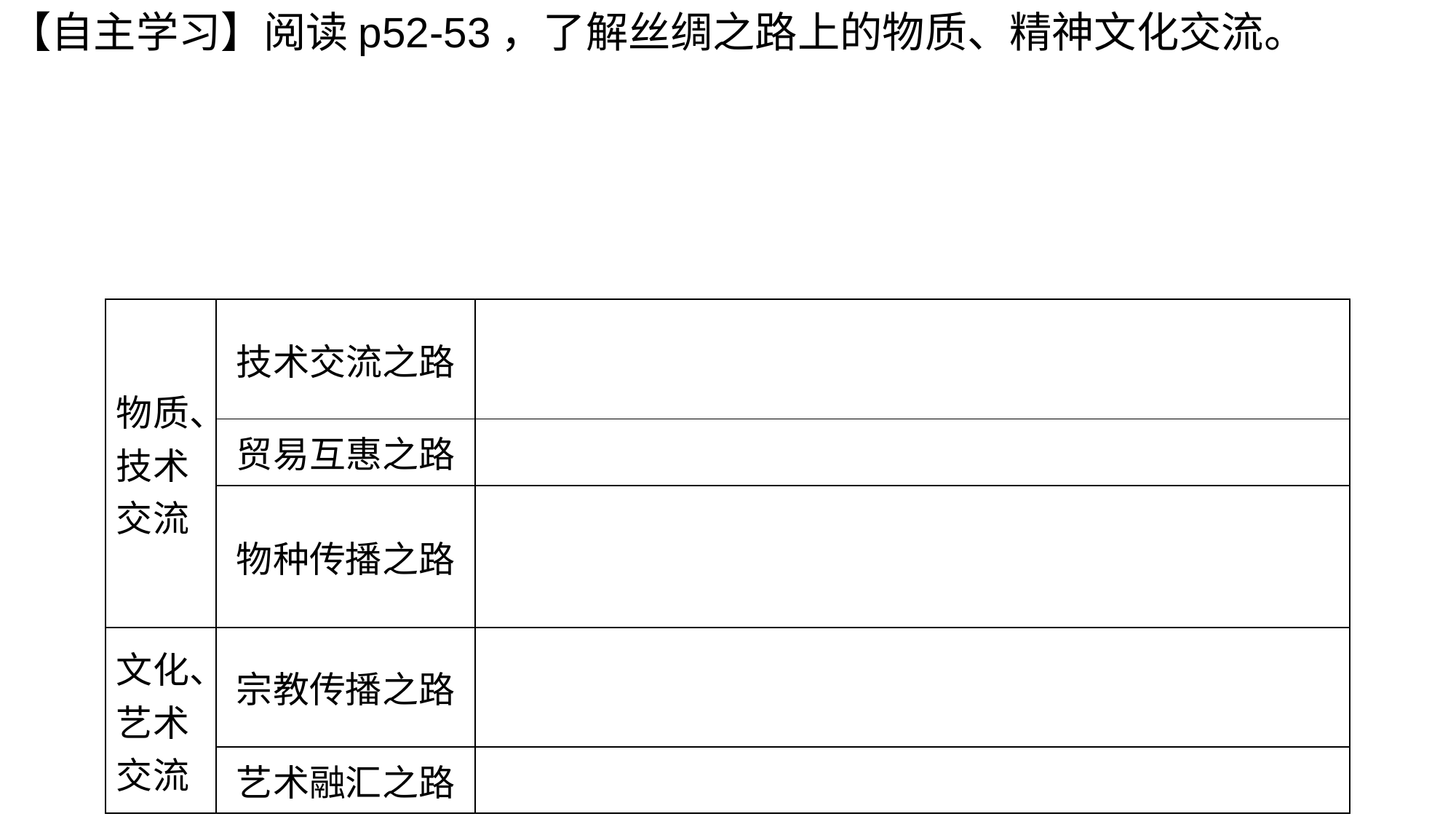

【自主学习】阅读p52-53，了解丝绸之路上的物质、精神文化交流。
| 物质、技术交流 | 技术交流之路 |  |
| --- | --- | --- |
|  | 贸易互惠之路 |  |
|  | 物种传播之路 |  |
| 文化、艺术交流 | 宗教传播之路 |  |
|  | 艺术融汇之路 |  |